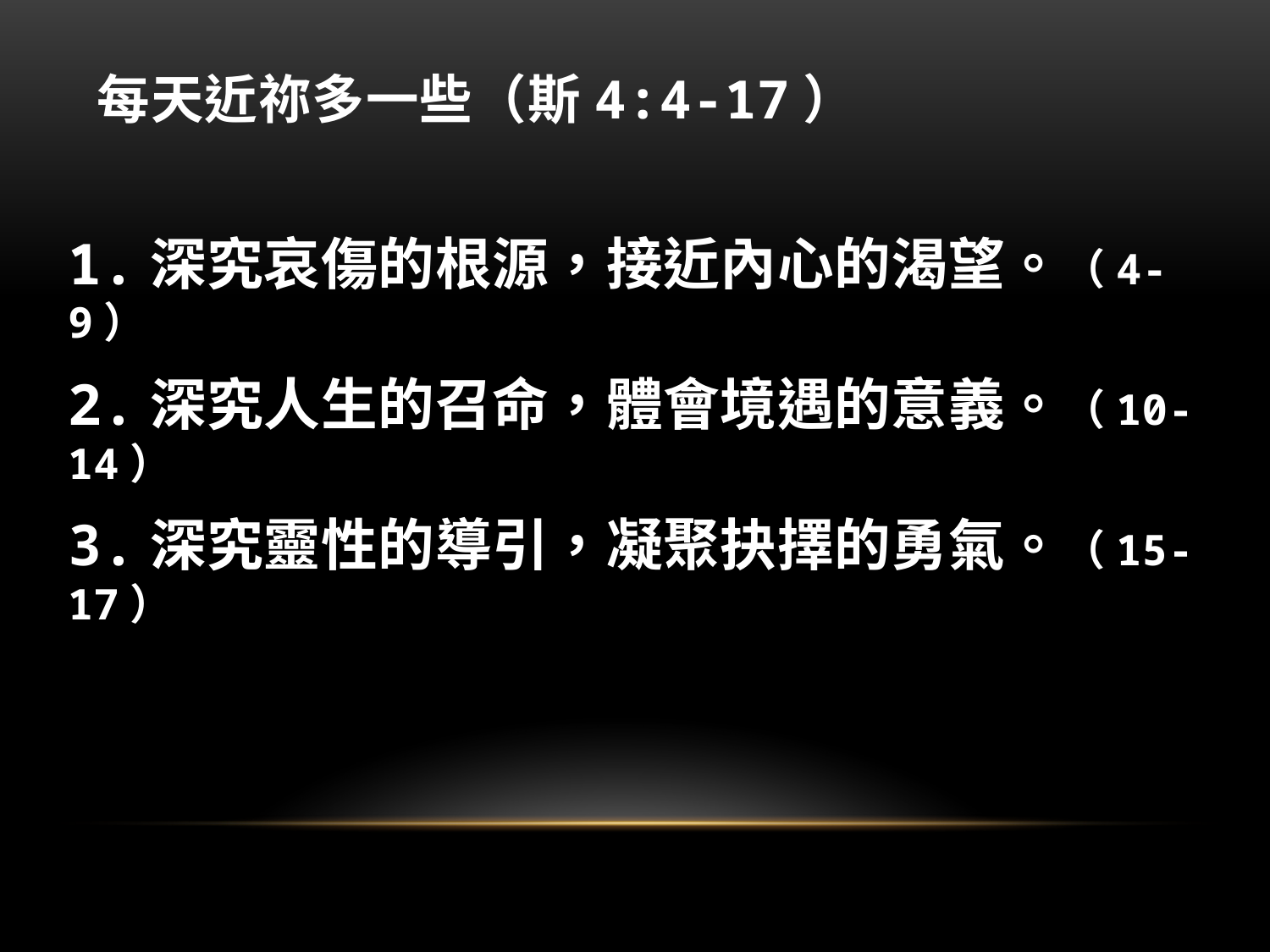

# 每天近祢多一些（斯4:4-17）
1.深究哀傷的根源，接近內心的渴望。（4-9）
2.深究人生的召命，體會境遇的意義。（10-14）
3.深究靈性的導引，凝聚抉擇的勇氣。（15-17）